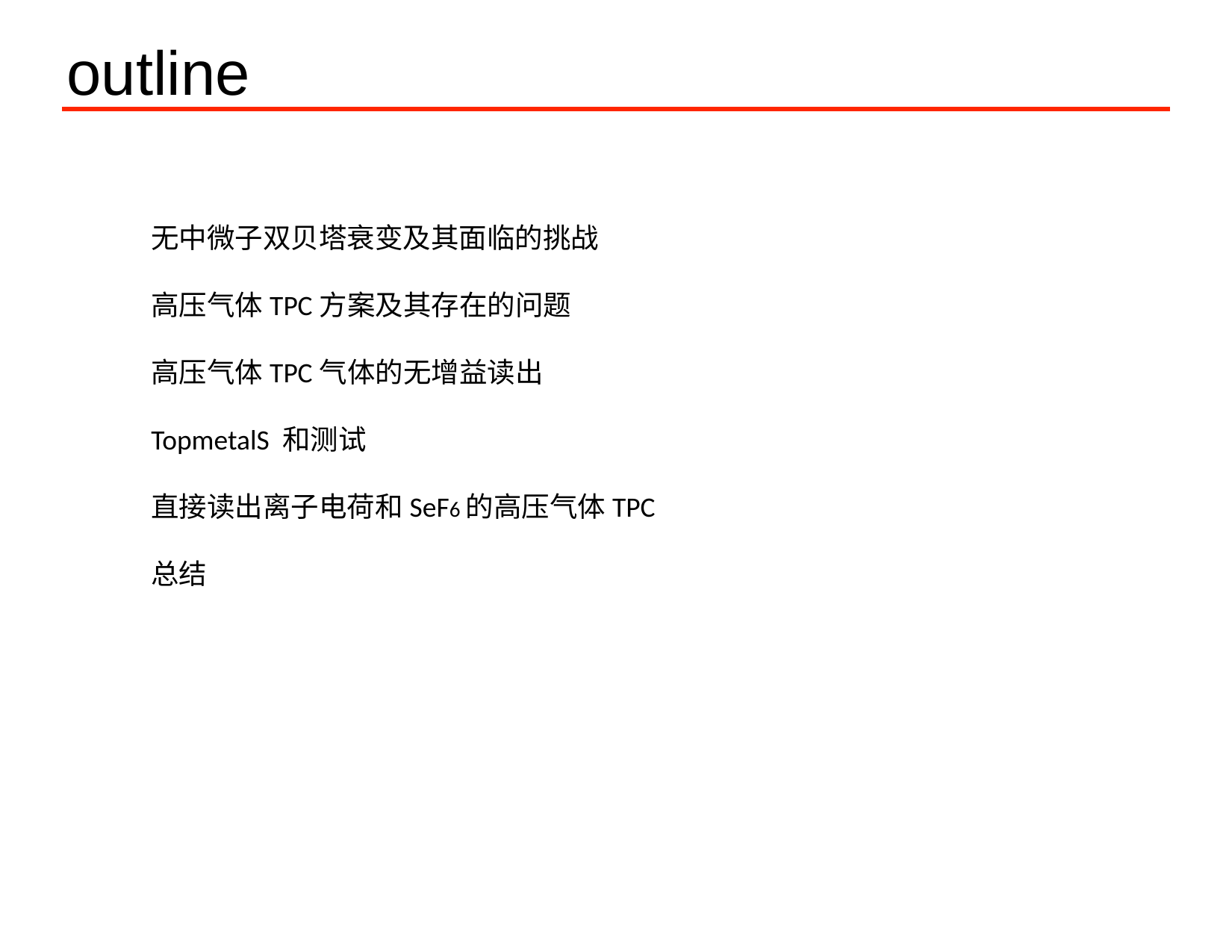

# outline
无中微子双贝塔衰变及其面临的挑战

高压气体TPC方案及其存在的问题

高压气体TPC气体的无增益读出

TopmetalS 和测试

直接读出离子电荷和SeF6的高压气体TPC

总结